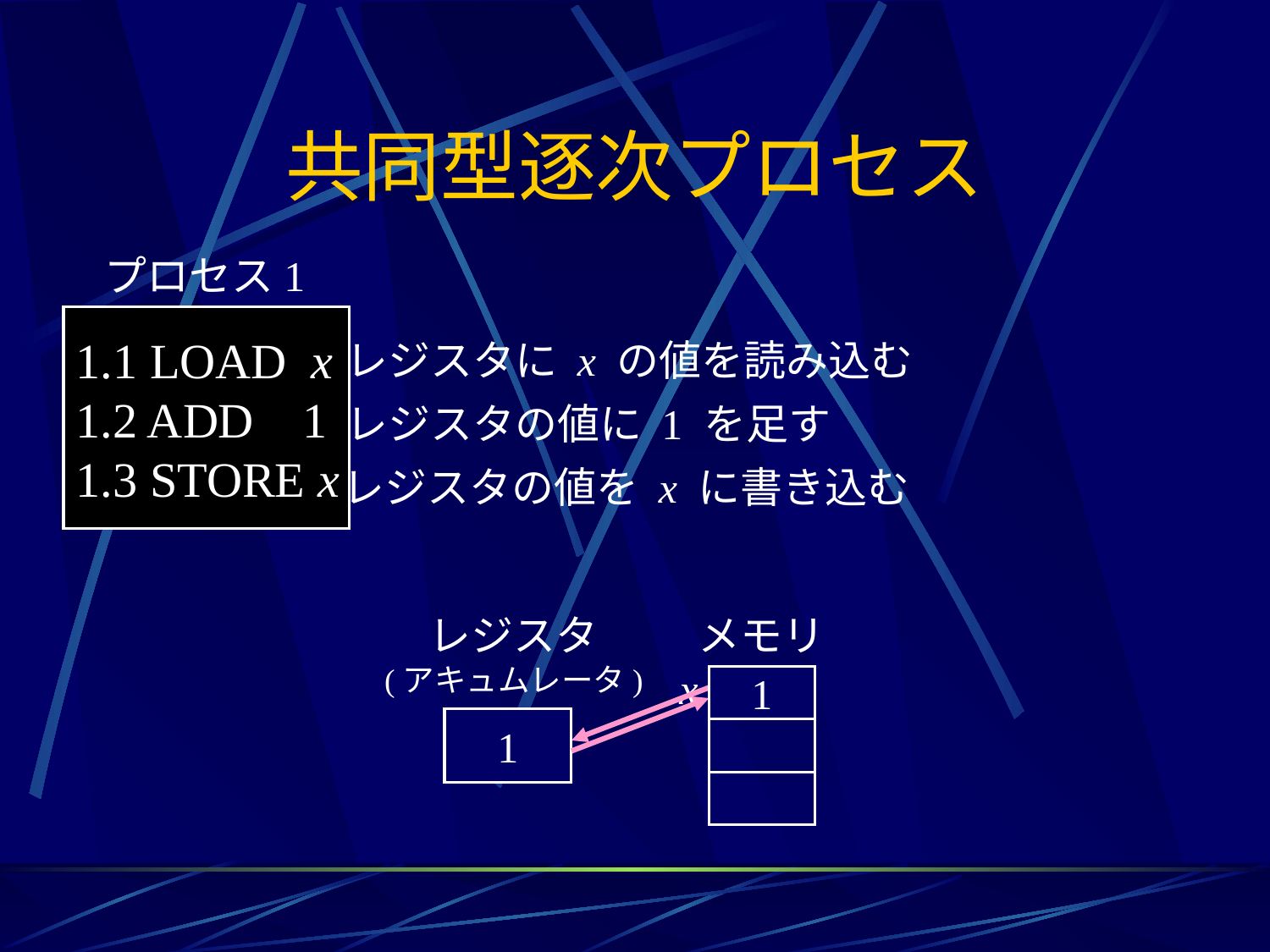

# 共同型逐次プロセス
プロセス1
1.1 LOAD  x
1.2 ADD    1
1.3 STORE x
レジスタに x の値を読み込む
レジスタの値に 1 を足す
レジスタの値を x に書き込む
レジスタ
(アキュムレータ)
メモリ
x
0

1

0
1